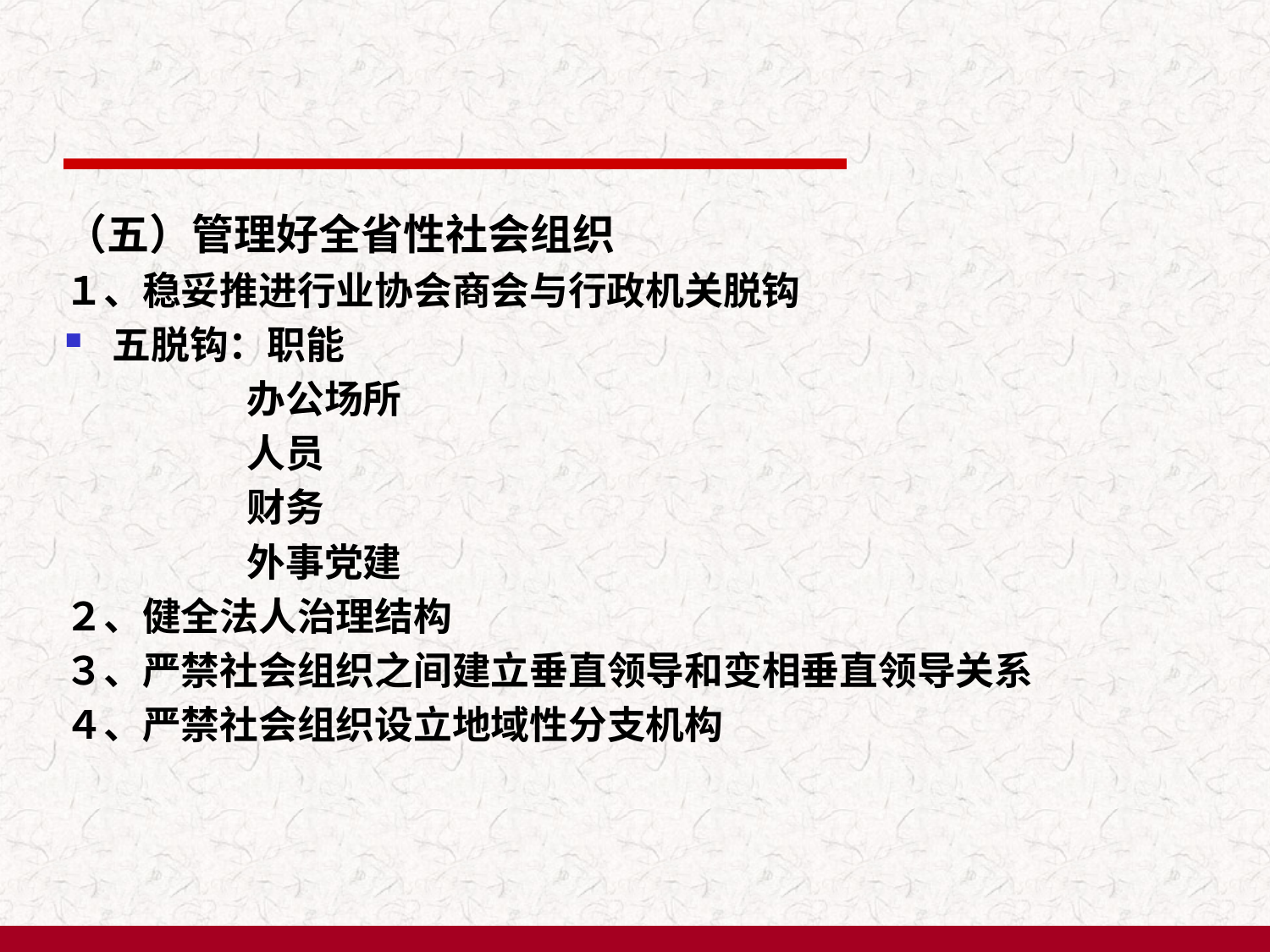

（五）管理好全省性社会组织
１、稳妥推进行业协会商会与行政机关脱钩
五脱钩：职能
  　　　　办公场所
  　　　　人员
  　　　　财务
  　　　　外事党建
２、健全法人治理结构
３、严禁社会组织之间建立垂直领导和变相垂直领导关系
４、严禁社会组织设立地域性分支机构